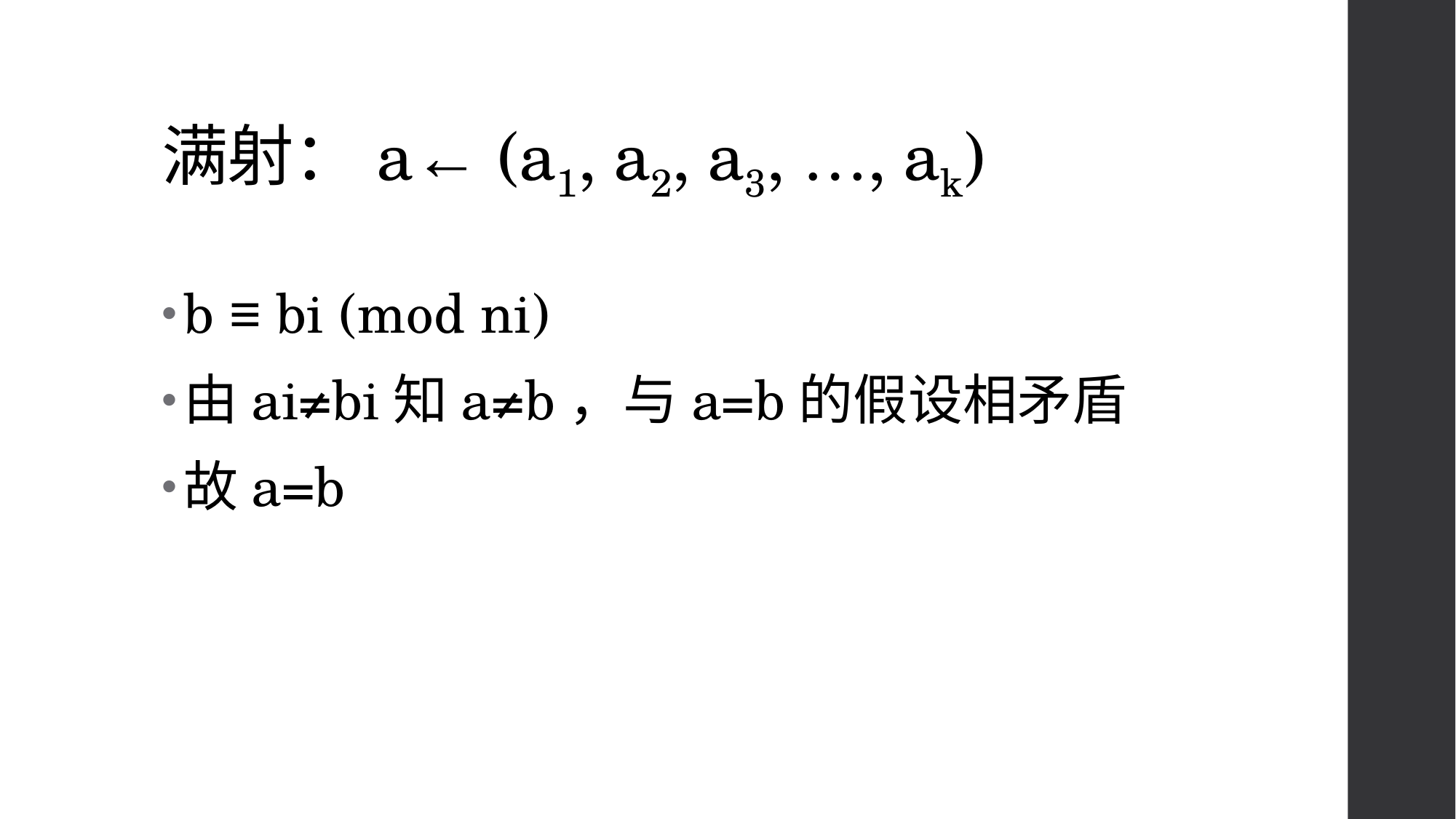

# 满射：a← (a1, a2, a3, …, ak)
b ≡ bi (mod ni)
由ai≠bi知a≠b，与a=b的假设相矛盾
故a=b